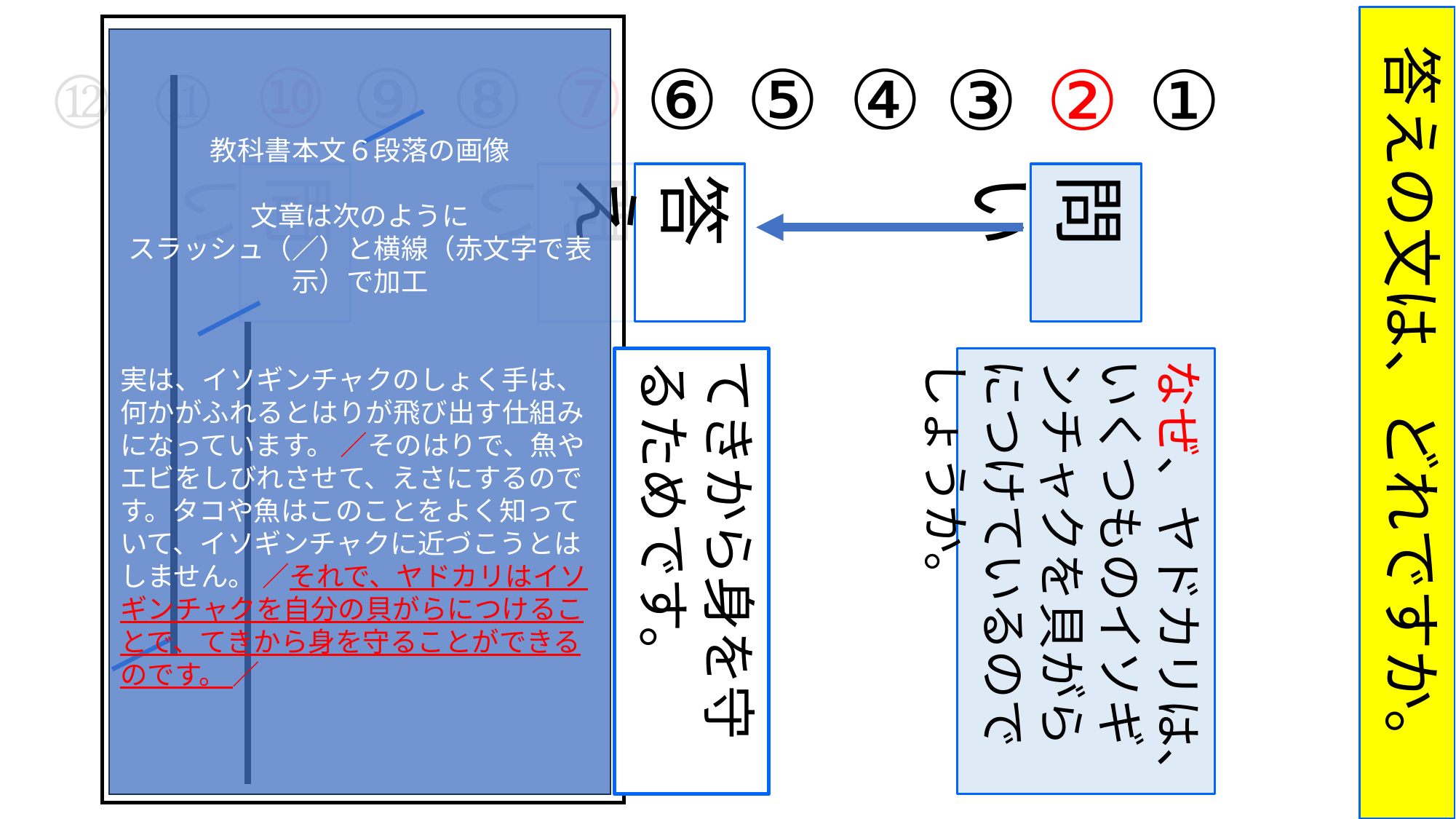

答えの文は、どれですか。

教科書本文６段落の画像

文章は次のように
スラッシュ（／）と横線（赤文字で表示）で加工

実は、イソギンチャクのしょく手は、何かがふれるとはりが飛び出す仕組みになっています。 ／そのはりで、魚やエビをしびれさせて、えさにするのです。タコや魚はこのことをよく知っていて、イソギンチャクに近づこうとはしません。 ／それで、ヤドカリはイソギンチャクを自分の貝がらにつけることで、てきから身を守ることができるのです。 ／
⑫

⑪
⑩
⑨
⑧
⑦
⑥
⑤
④
③
②
①
問い
問い
答え
問い
てきから身を守るためです。
なぜ、ヤドカリは、いくつものイソギンチャクを貝がらにつけているのでしょうか。